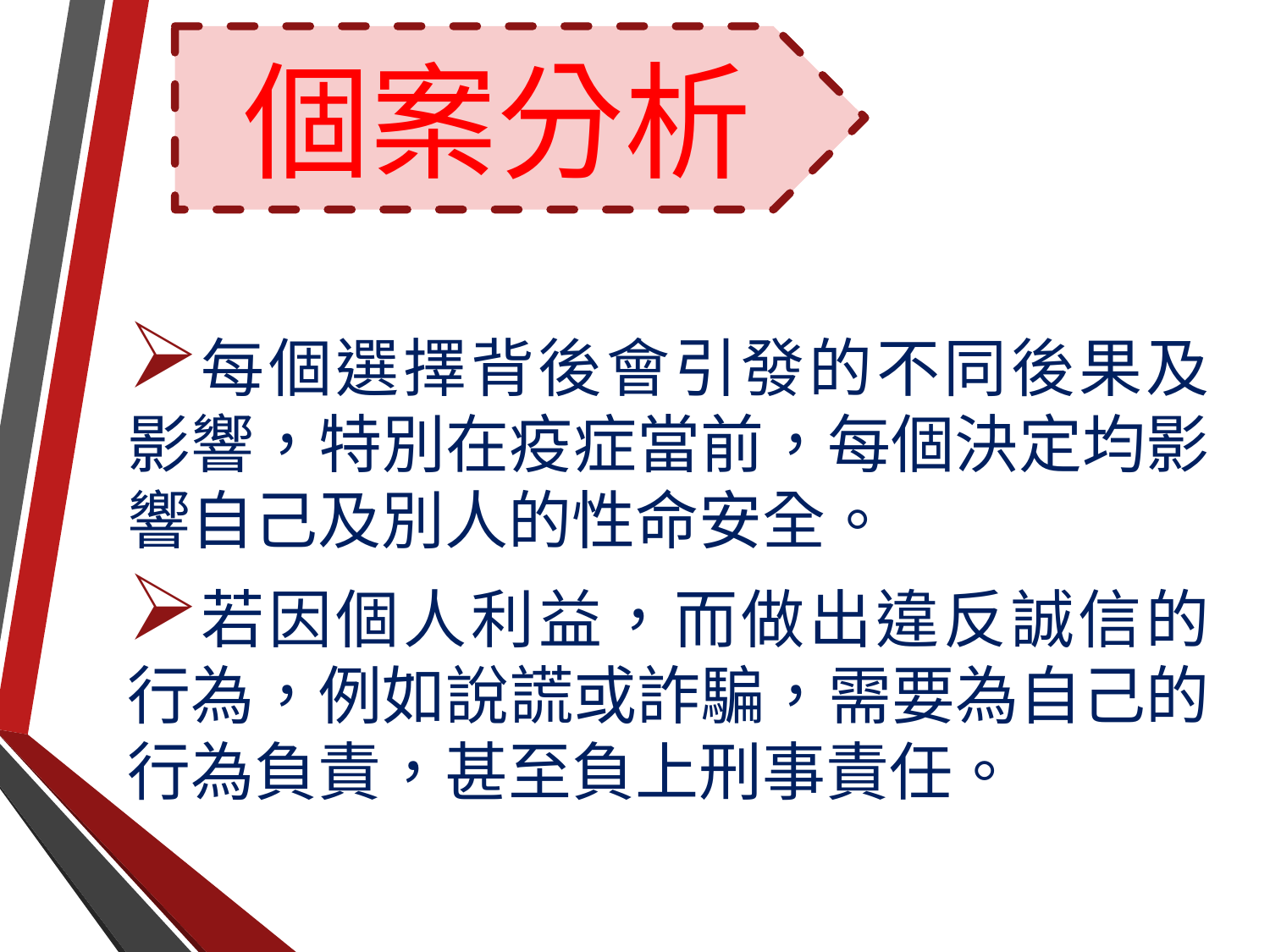

個案分析
每個選擇背後會引發的不同後果及影響，特別在疫症當前，每個決定均影響自己及別人的性命安全。
若因個人利益，而做出違反誠信的行為，例如說謊或詐騙，需要為自己的行為負責，甚至負上刑事責任。